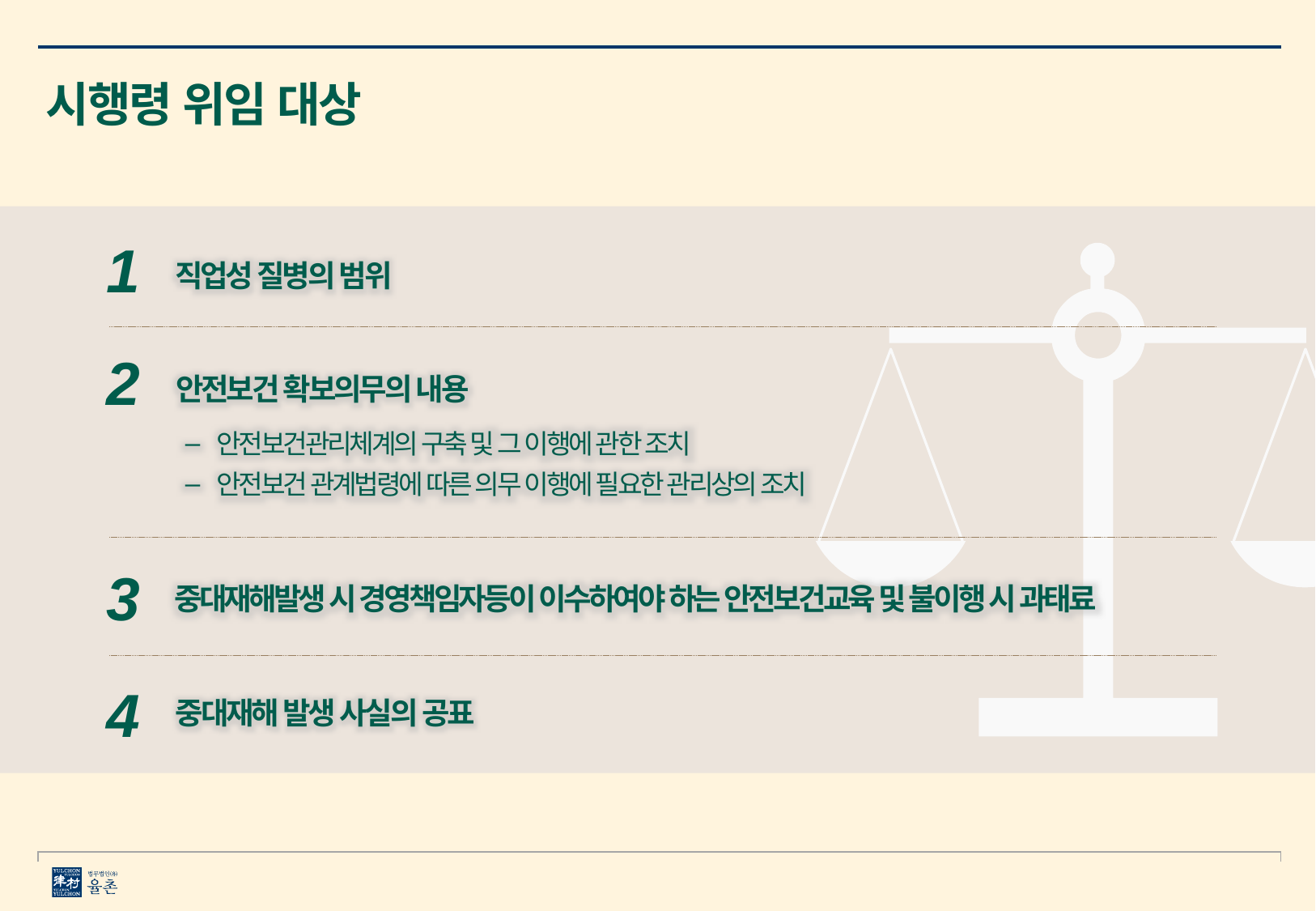

시행령 위임 대상

1
직업성 질병의 범위

2
안전보건 확보의무의 내용
안전보건관리체계의 구축 및 그 이행에 관한 조치
안전보건 관계법령에 따른 의무 이행에 필요한 관리상의 조치
중대재해발생 시 경영책임자등이 이수하여야 하는 안전보건교육 및 불이행 시 과태료
3
4
중대재해 발생 사실의 공표